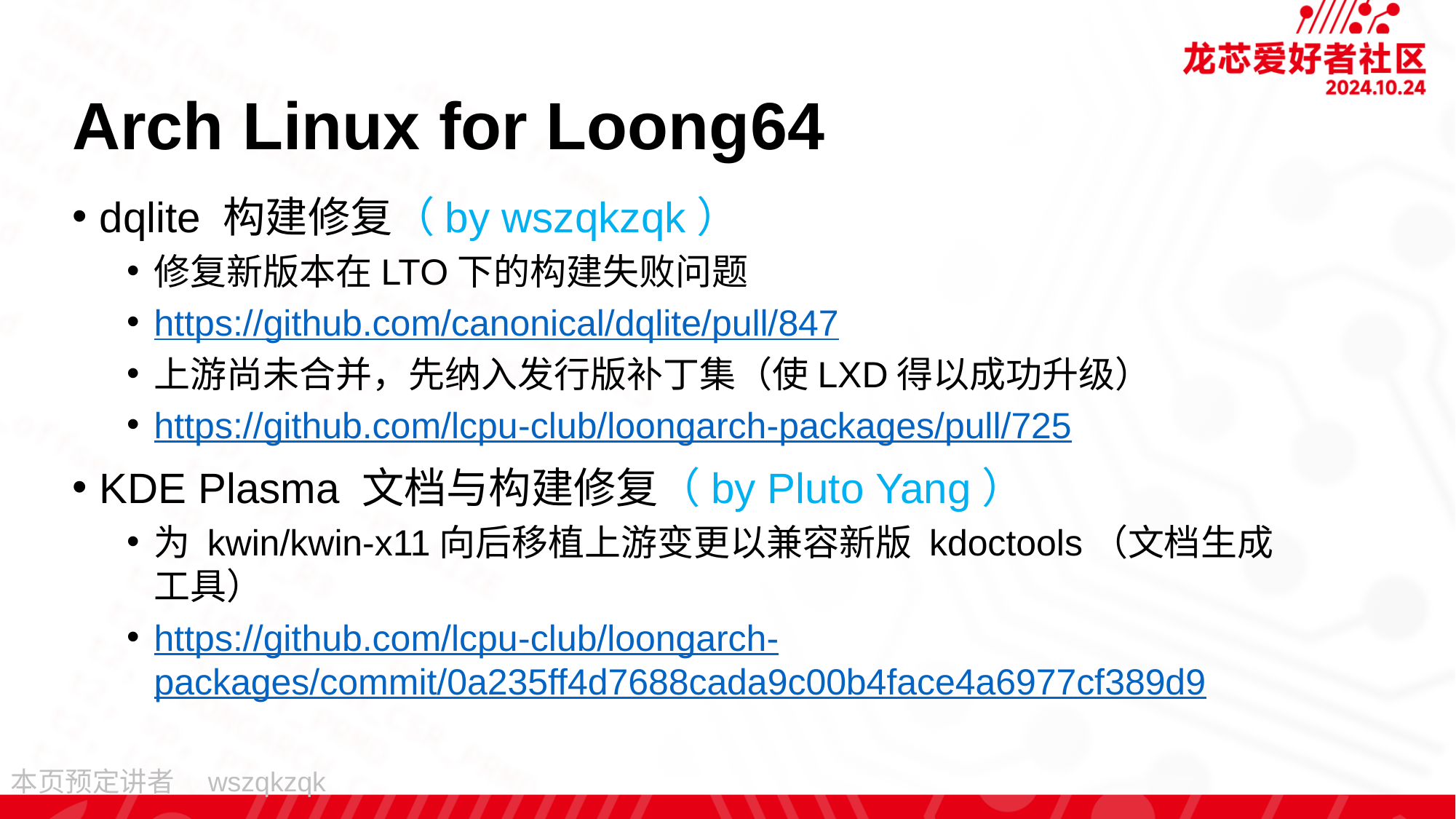

# Arch Linux for Loong64
dqlite 构建修复（by wszqkzqk）
修复新版本在LTO下的构建失败问题
https://github.com/canonical/dqlite/pull/847
上游尚未合并，先纳入发行版补丁集（使LXD得以成功升级）
https://github.com/lcpu-club/loongarch-packages/pull/725
KDE Plasma 文档与构建修复（by Pluto Yang）
为 kwin/kwin-x11向后移植上游变更以兼容新版 kdoctools（文档生成工具）
https://github.com/lcpu-club/loongarch-packages/commit/0a235ff4d7688cada9c00b4face4a6977cf389d9

wszqkzqk